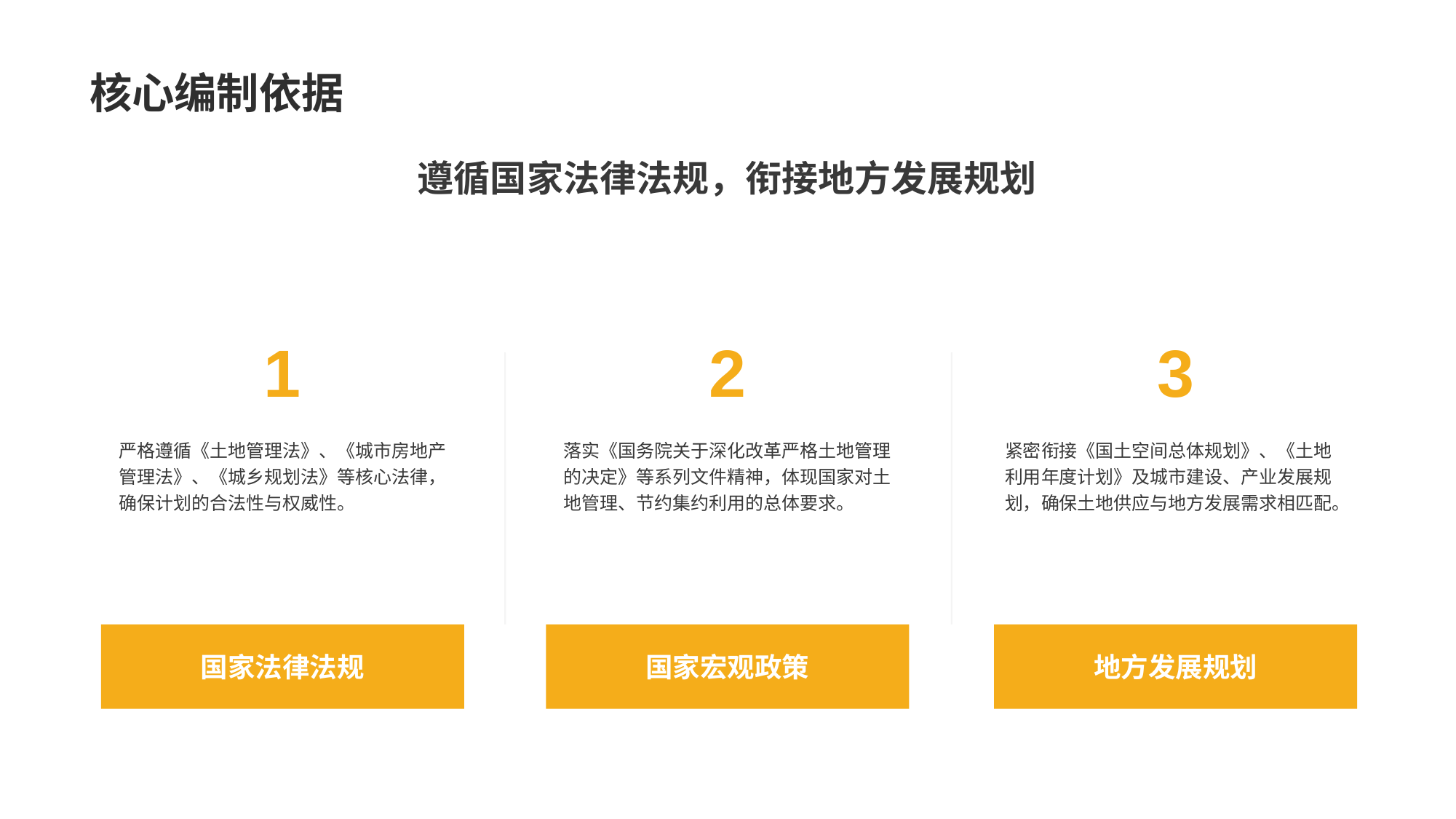

核心编制依据
遵循国家法律法规，衔接地方发展规划

1
严格遵循《土地管理法》、《城市房地产管理法》、《城乡规划法》等核心法律，确保计划的合法性与权威性。
国家法律法规
2
落实《国务院关于深化改革严格土地管理的决定》等系列文件精神，体现国家对土地管理、节约集约利用的总体要求。
国家宏观政策
3
紧密衔接《国土空间总体规划》、《土地利用年度计划》及城市建设、产业发展规划，确保土地供应与地方发展需求相匹配。
地方发展规划